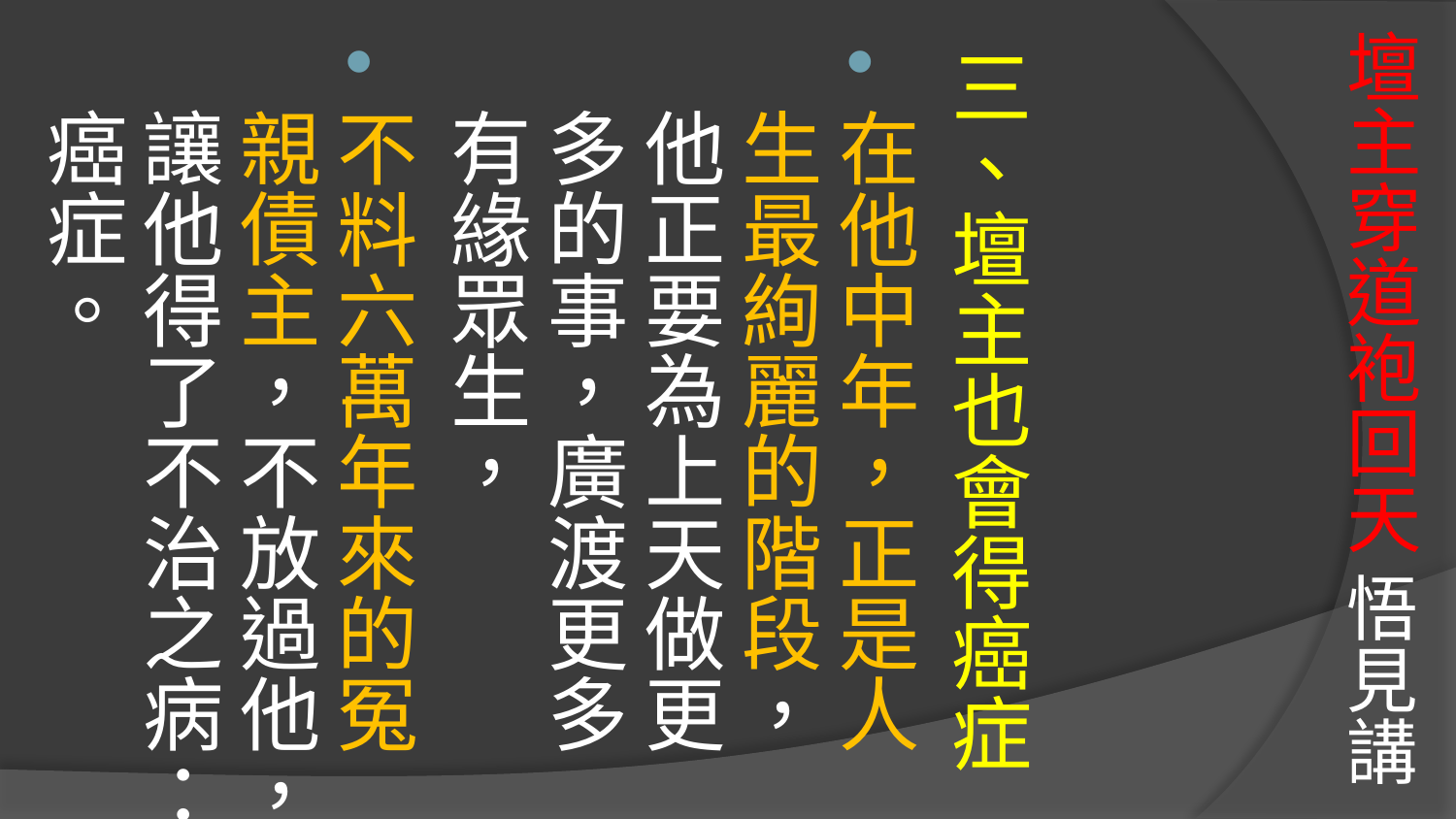

# 壇主穿道袍回天 悟見講
三、壇主也會得癌症
在他中年，正是人生最絢麗的階段，他正要為上天做更多的事，廣渡更多有緣眾生，
不料六萬年來的冤親債主，不放過他，讓他得了不治之病：癌症。